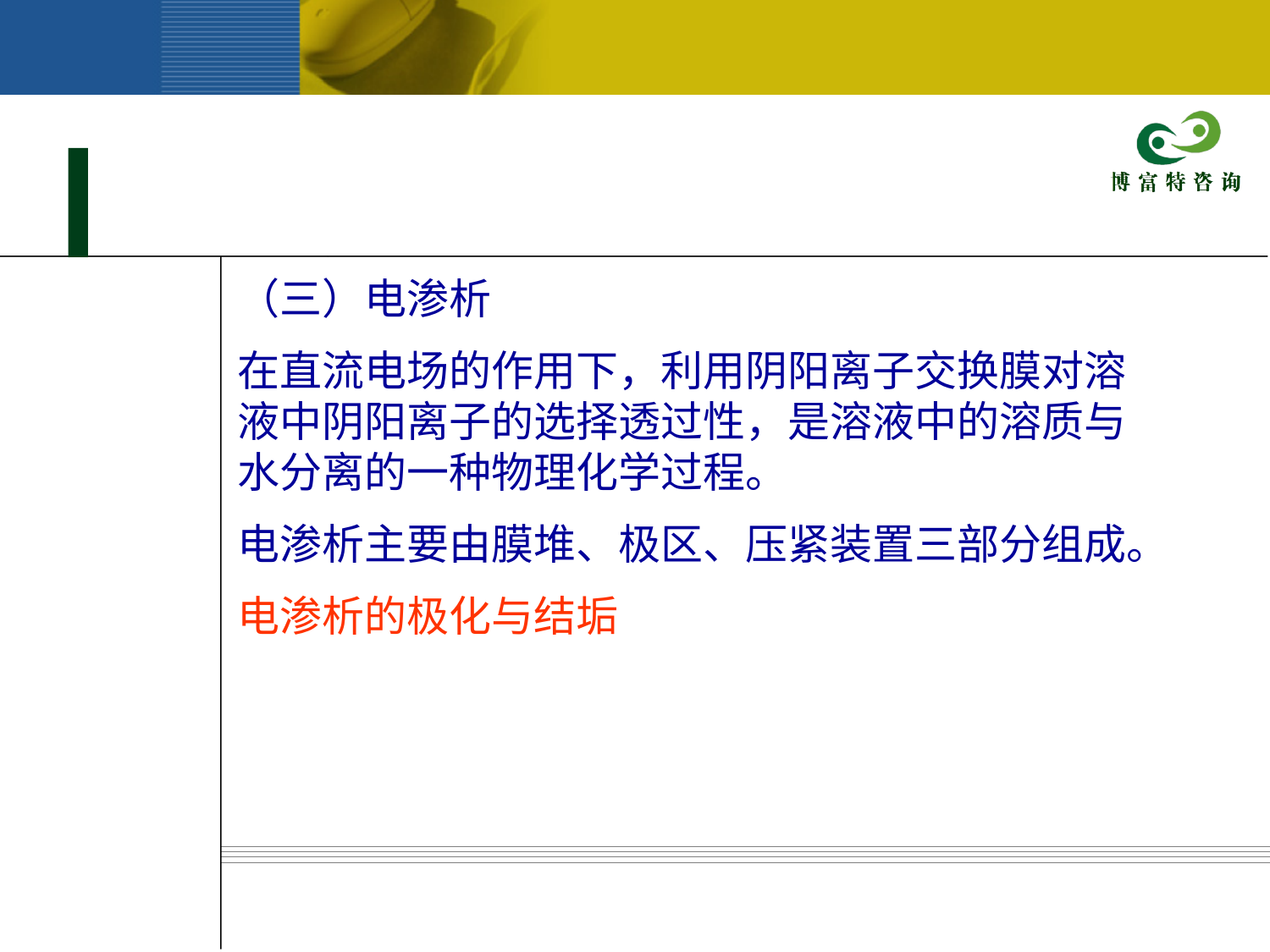

（三）电渗析
在直流电场的作用下，利用阴阳离子交换膜对溶液中阴阳离子的选择透过性，是溶液中的溶质与水分离的一种物理化学过程。
电渗析主要由膜堆、极区、压紧装置三部分组成。
电渗析的极化与结垢